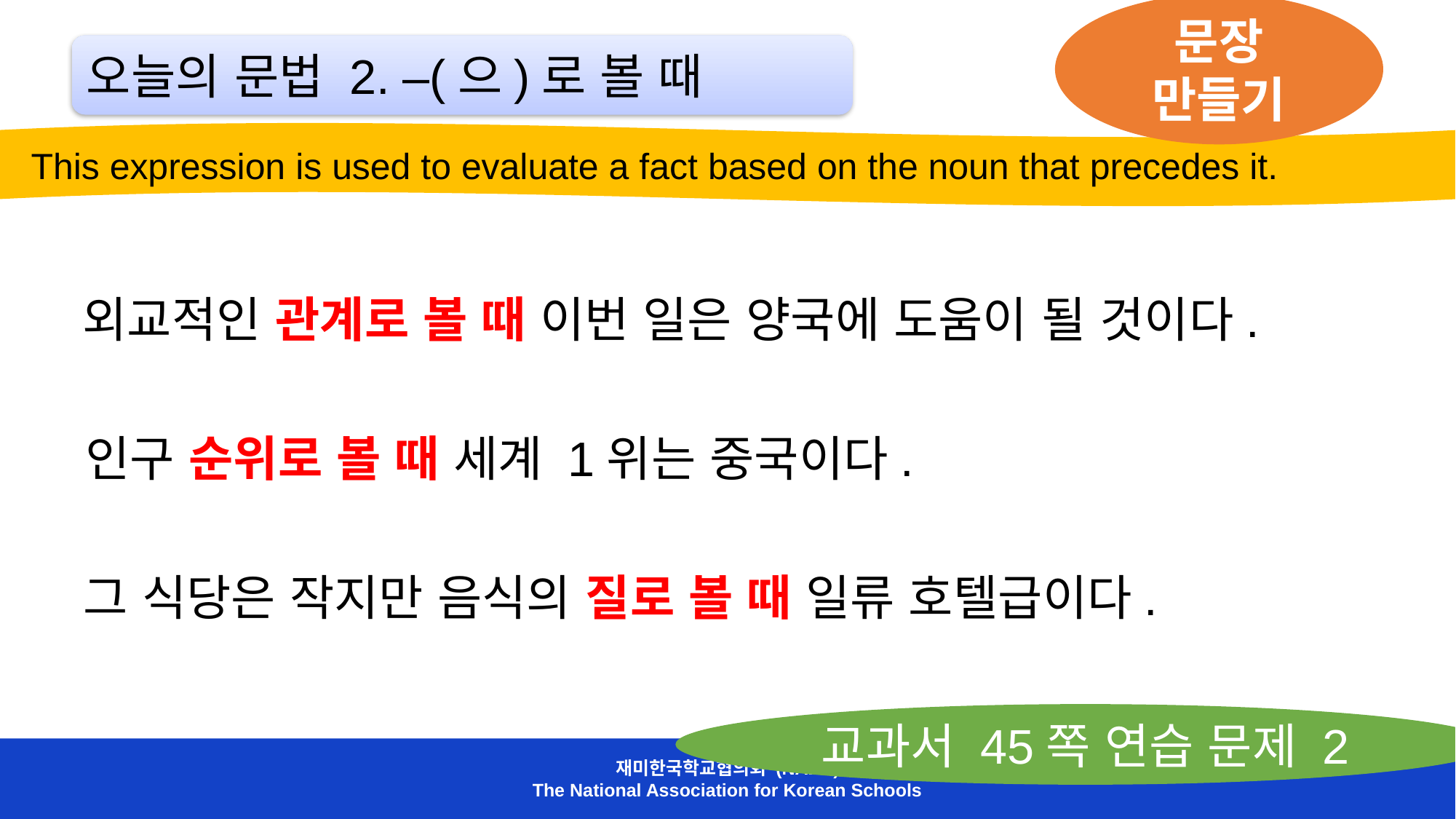

문장 만들기
오늘의 문법 2. –(으)로 볼 때
  This expression is used to evaluate a fact based on the noun that precedes it.
외교적인 관계로 볼 때 이번 일은 양국에 도움이 될 것이다.
인구 순위로 볼 때 세계 1위는 중국이다.
그 식당은 작지만 음식의 질로 볼 때 일류 호텔급이다.
교과서 45쪽 연습 문제 2
재미한국학교협의회 (NAKS)
The National Association for Korean Schools